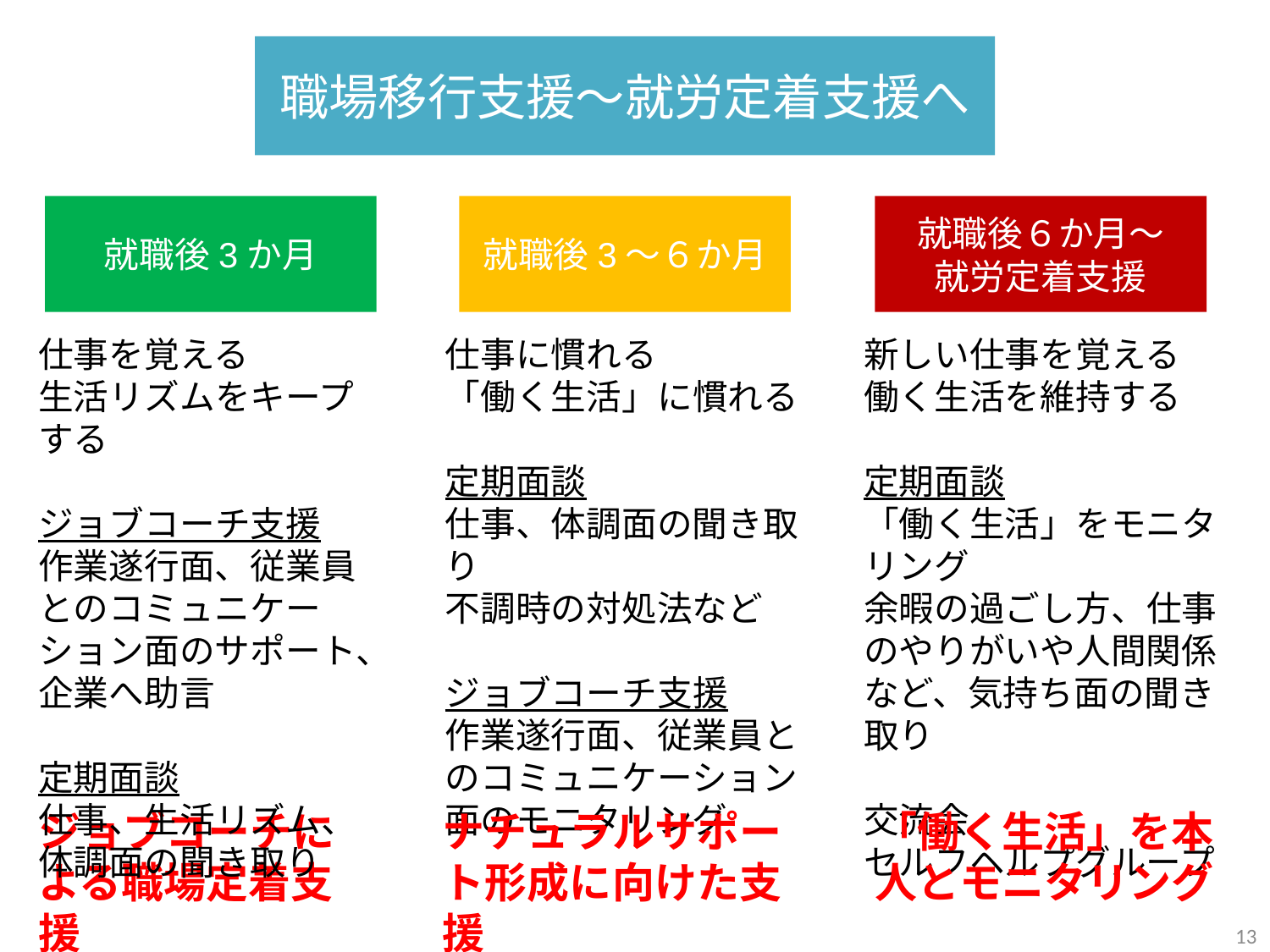

# 職場移行支援～就労定着支援へ
就職後６か月～
就労定着支援
就職後3～６か月
就職後3か月
仕事に慣れる
「働く生活」に慣れる

定期面談
仕事、体調面の聞き取り
不調時の対処法など

ジョブコーチ支援
作業遂行面、従業員とのコミュニケーション面のモニタリング
仕事を覚える
生活リズムをキープする

ジョブコーチ支援
作業遂行面、従業員とのコミュニケーション面のサポート、企業へ助言

定期面談
仕事、生活リズム、体調面の聞き取り
新しい仕事を覚える
働く生活を維持する

定期面談
「働く生活」をモニタリング
余暇の過ごし方、仕事のやりがいや人間関係など、気持ち面の聞き取り

交流会
セルフヘルプグループ

「働く生活」を本人とモニタリング
ジョブコーチによる職場定着支援
ナチュラルサポート形成に向けた支援
13